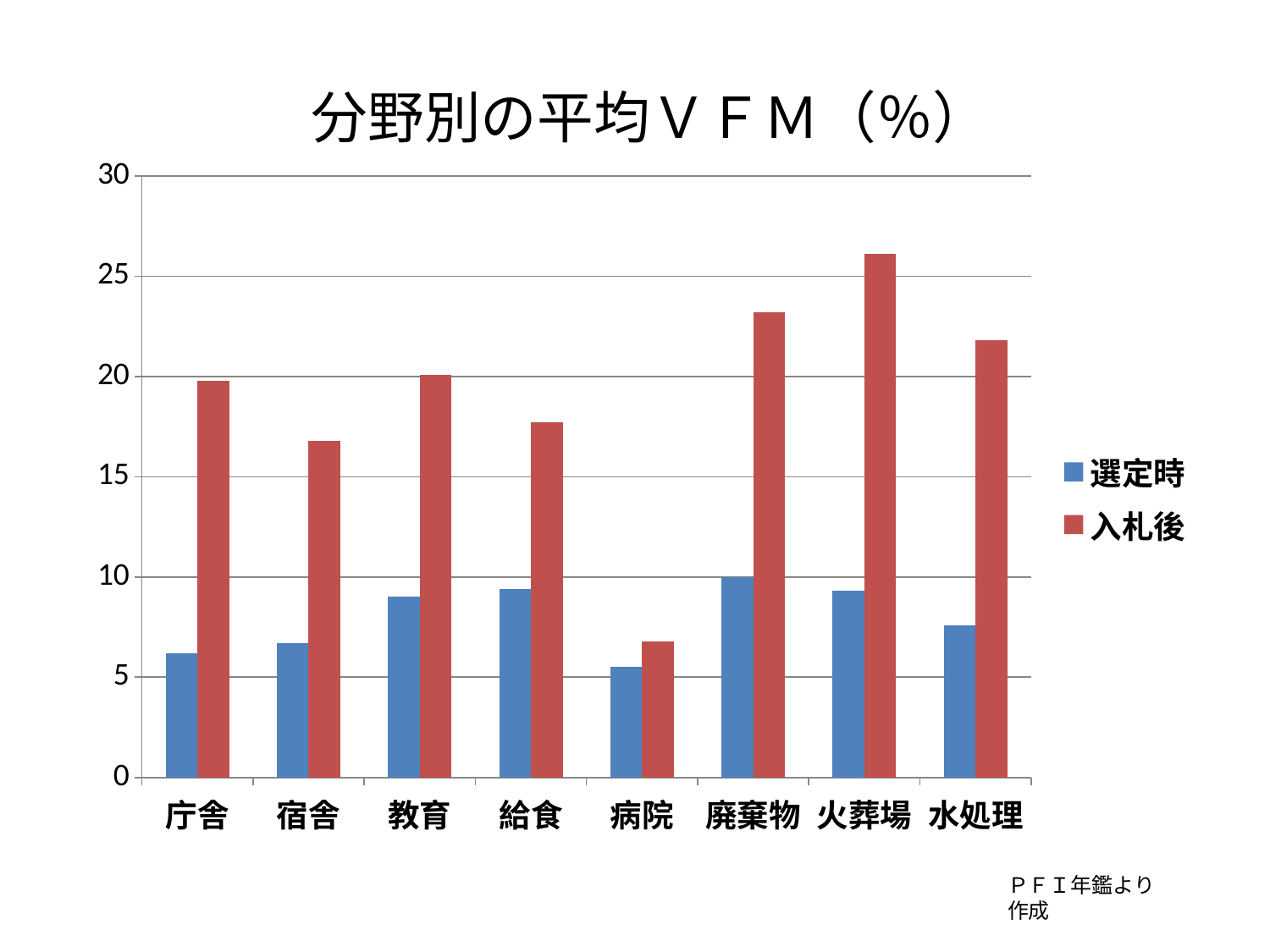

分野別の平均ＶＦＭ（％）

### Chart

| Category | 選定時 | 入札後 |
|---|---|---|
| 庁舎 | 6.2 | 19.8 |
| 宿舎 | 6.7 | 16.8 |
| 教育 | 9.0 | 20.1 |
| 給食 | 9.4 | 17.7 |
| 病院 | 5.5 | 6.8 |
| 廃棄物 | 10.0 | 23.2 |
| 火葬場 | 9.3 | 26.1 |
| 水処理 | 7.6 | 21.8 |
ＰＦＩ年鑑より作成